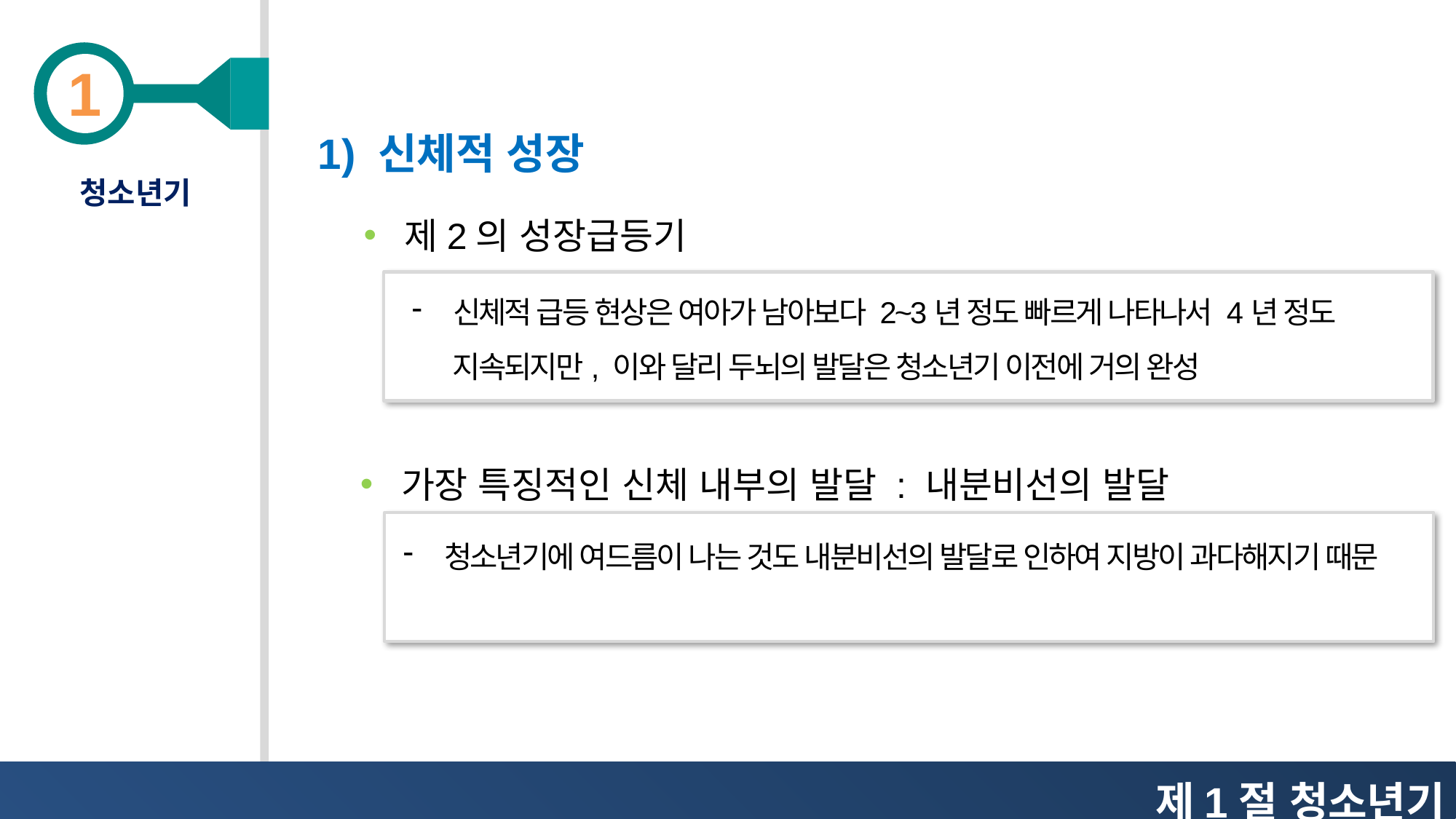

1) 신체적 성장
청소년기
제2의 성장급등기
신체적 급등 현상은 여아가 남아보다 2~3년 정도 빠르게 나타나서 4년 정도
     지속되지만, 이와 달리 두뇌의 발달은 청소년기 이전에 거의 완성

가장 특징적인 신체 내부의 발달 : 내분비선의 발달

청소년기에 여드름이 나는 것도 내분비선의 발달로 인하여 지방이 과다해지기 때문
제1절 청소년기